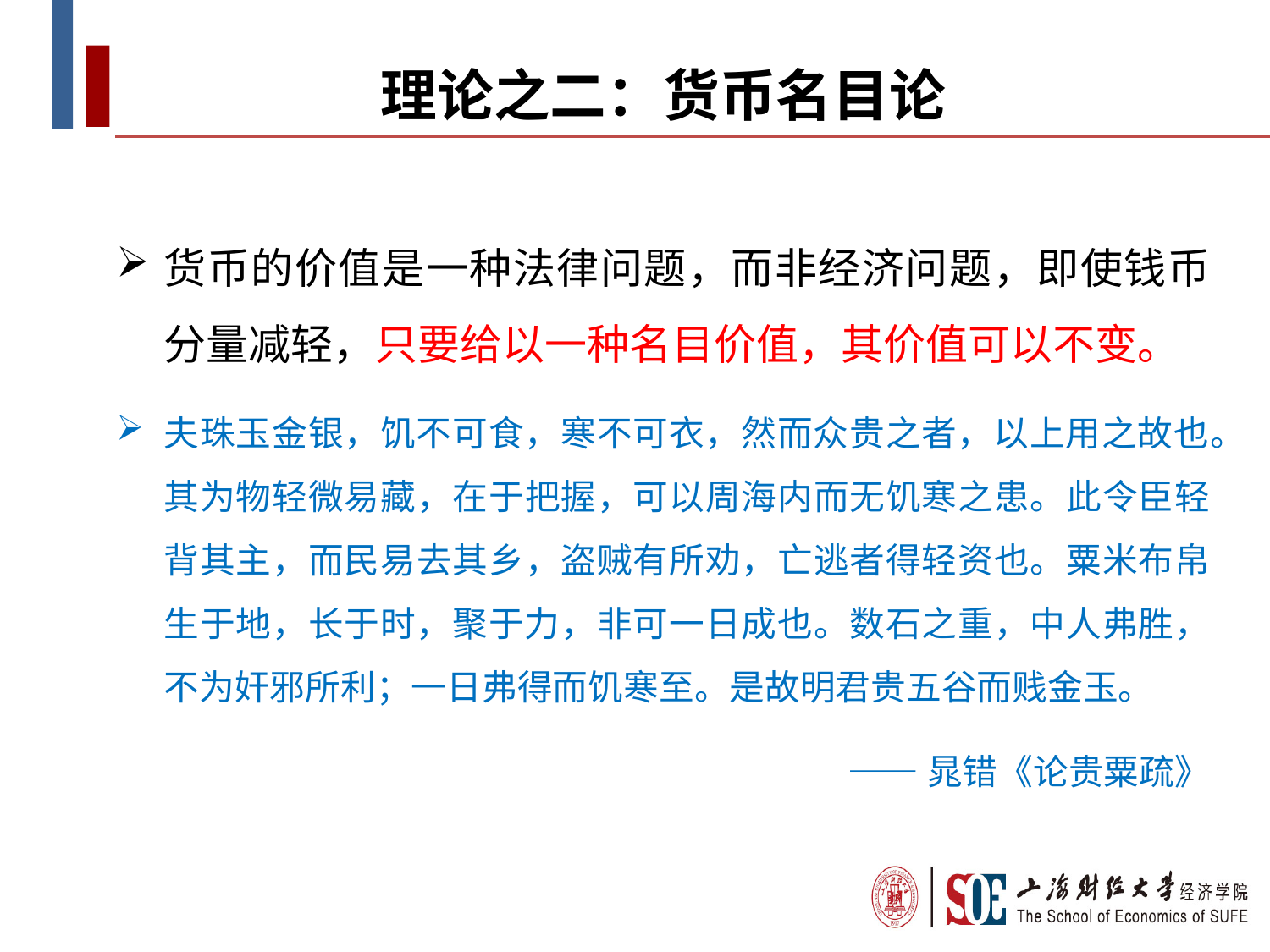

理论之二：货币名目论
货币的价值是一种法律问题，而非经济问题，即使钱币分量减轻，只要给以一种名目价值，其价值可以不变。
夫珠玉金银，饥不可食，寒不可衣，然而众贵之者，以上用之故也。其为物轻微易藏，在于把握，可以周海内而无饥寒之患。此令臣轻背其主，而民易去其乡，盗贼有所劝，亡逃者得轻资也。粟米布帛生于地，长于时，聚于力，非可一日成也。数石之重，中人弗胜，不为奸邪所利；一日弗得而饥寒至。是故明君贵五谷而贱金玉。
——晁错《论贵粟疏》